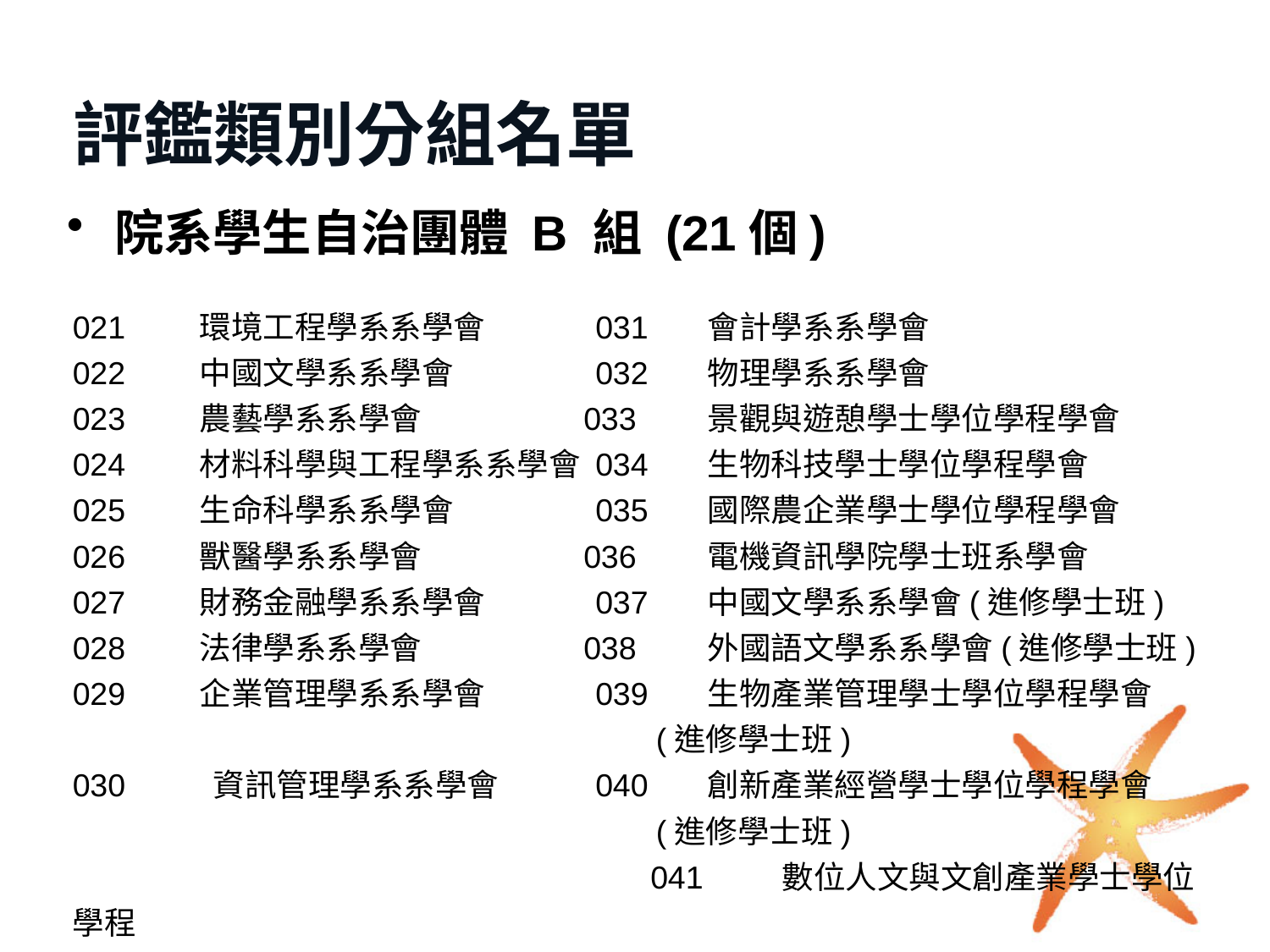

# 評鑑類別分組名單
院系學生自治團體 B 組 (21個)

021	環境工程學系系學會	 031	會計學系系學會
022	中國文學系系學會	 032	物理學系系學會
023	農藝學系系學會	                 033	景觀與遊憩學士學位學程學會
024	材料科學與工程學系系學會 034	生物科技學士學位學程學會
025	生命科學系系學會	 035	國際農企業學士學位學程學會
026	獸醫學系系學會	                 036	電機資訊學院學士班系學會
027	財務金融學系系學會   	 037	中國文學系系學會(進修學士班)
028	法律學系系學會	                 038	外國語文學系系學會(進修學士班)
029	企業管理學系系學會	 039	生物產業管理學士學位學程學會
                                                                                (進修學士班)
030         資訊管理學系系學會	 040	創新產業經營學士學位學程學會
                                                                                (進修學士班)
                                                                 041        數位人文與文創產業學士學位學程
                                                                                學會(進修學士班)